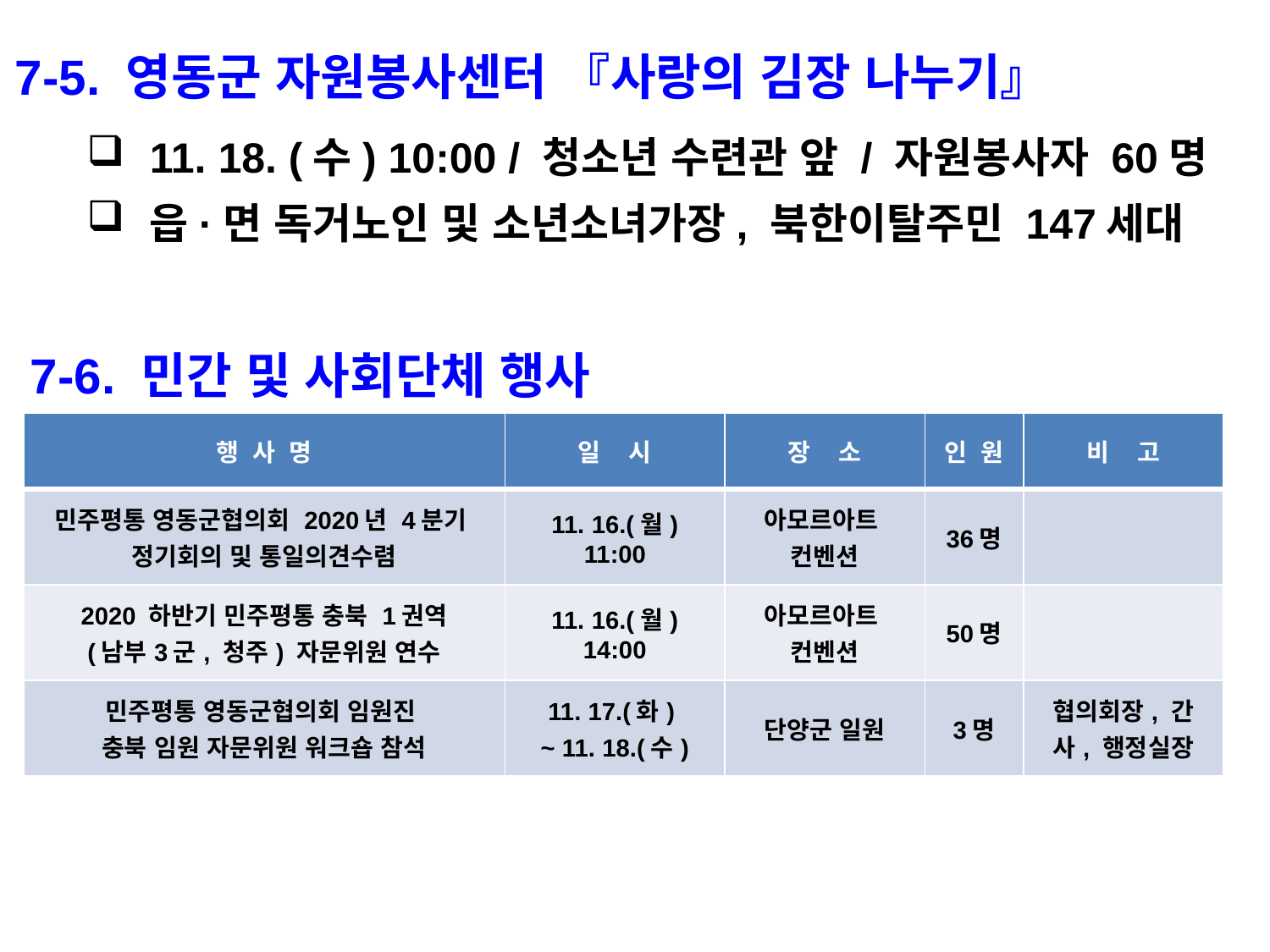

7-5. 영동군 자원봉사센터 『사랑의 김장 나누기』
11. 18. (수) 10:00 / 청소년 수련관 앞 / 자원봉사자 60명
읍·면 독거노인 및 소년소녀가장, 북한이탈주민 147세대
7-6. 민간 및 사회단체 행사
| 행 사 명 | 일 시 | 장 소 | 인 원 | 비 고 |
| --- | --- | --- | --- | --- |
| 민주평통 영동군협의회 2020년 4분기 정기회의 및 통일의견수렴 | 11. 16.(월) 11:00 | 아모르아트 컨벤션 | 36명 |  |
| 2020 하반기 민주평통 충북 1권역 (남부3군, 청주) 자문위원 연수 | 11. 16.(월) 14:00 | 아모르아트 컨벤션 | 50명 |  |
| 민주평통 영동군협의회 임원진 충북 임원 자문위원 워크숍 참석 | 11. 17.(화) ~ 11. 18.(수) | 단양군 일원 | 3명 | 협의회장, 간사, 행정실장 |